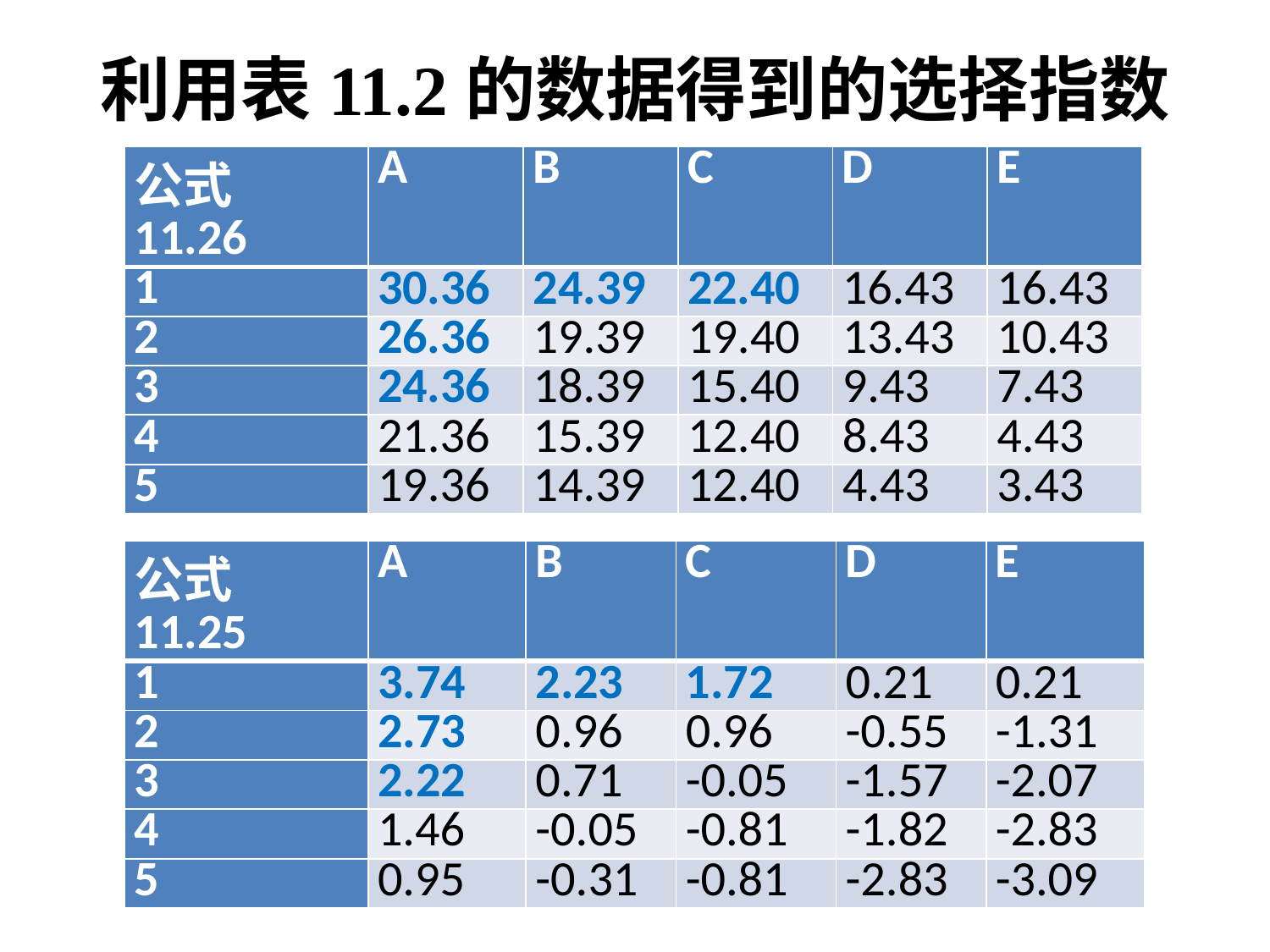

# 利用表11.2的数据得到的选择指数
| 公式11.26 | A | B | C | D | E |
| --- | --- | --- | --- | --- | --- |
| 1 | 30.36 | 24.39 | 22.40 | 16.43 | 16.43 |
| 2 | 26.36 | 19.39 | 19.40 | 13.43 | 10.43 |
| 3 | 24.36 | 18.39 | 15.40 | 9.43 | 7.43 |
| 4 | 21.36 | 15.39 | 12.40 | 8.43 | 4.43 |
| 5 | 19.36 | 14.39 | 12.40 | 4.43 | 3.43 |
| 公式11.25 | A | B | C | D | E |
| --- | --- | --- | --- | --- | --- |
| 1 | 3.74 | 2.23 | 1.72 | 0.21 | 0.21 |
| 2 | 2.73 | 0.96 | 0.96 | -0.55 | -1.31 |
| 3 | 2.22 | 0.71 | -0.05 | -1.57 | -2.07 |
| 4 | 1.46 | -0.05 | -0.81 | -1.82 | -2.83 |
| 5 | 0.95 | -0.31 | -0.81 | -2.83 | -3.09 |